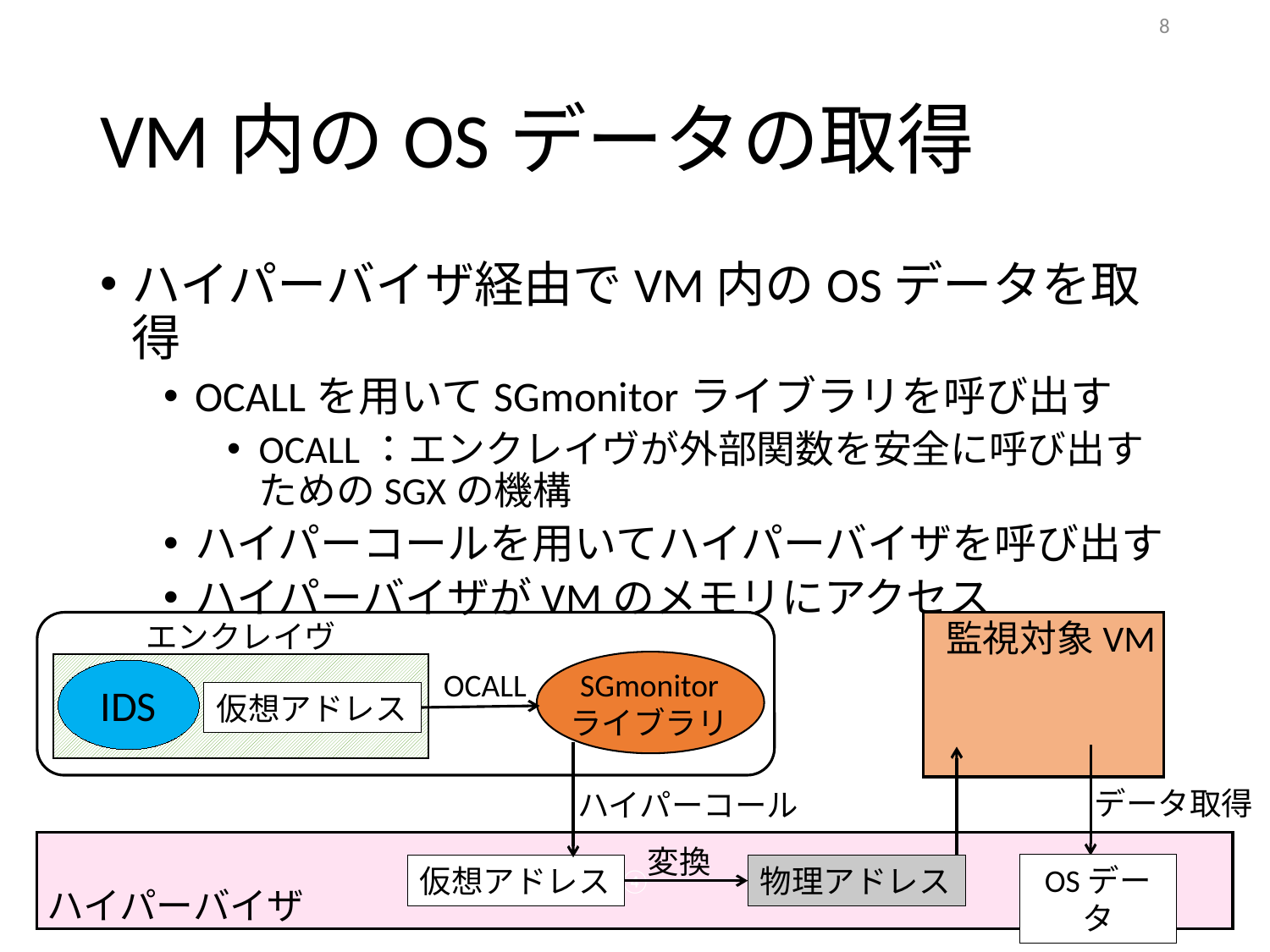

8
# VM内のOSデータの取得
ハイパーバイザ経由でVM内のOSデータを取得
OCALLを用いてSGmonitorライブラリを呼び出す
OCALL：エンクレイヴが外部関数を安全に呼び出すためのSGXの機構
ハイパーコールを用いてハイパーバイザを呼び出す
ハイパーバイザがVMのメモリにアクセス
監視対象VM
エンクレイヴ

SGmonitor
ライブラリ
　OCALL
IDS
仮想アドレス
データ取得
ハイパーコール
④
変換
OSデータ
仮想アドレス
物理アドレス
ハイパーバイザ